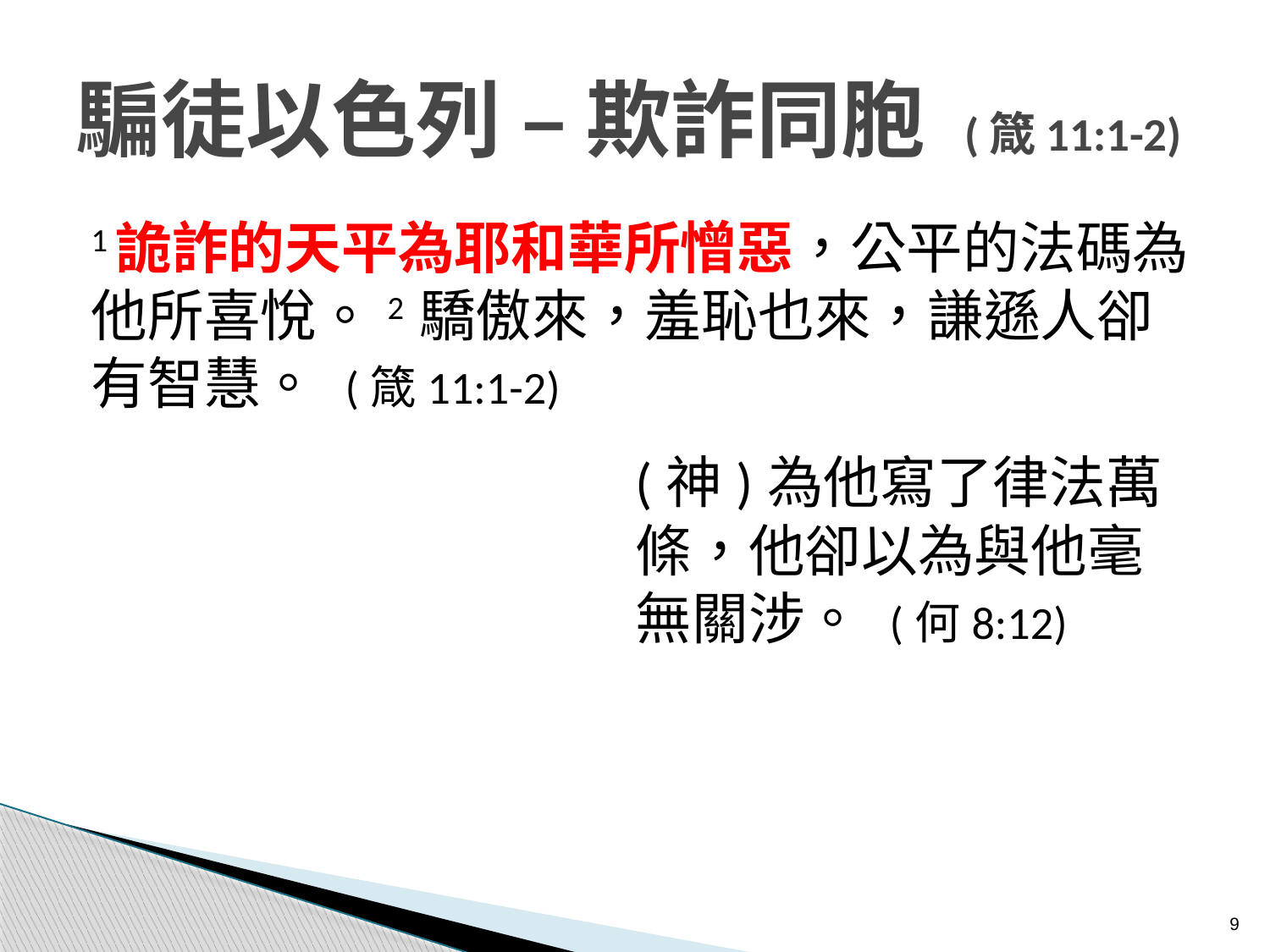

# 騙徒以色列 – 欺詐同胞 (箴11:1-2)
1詭詐的天平為耶和華所憎惡，公平的法碼為他所喜悅。2 驕傲來，羞恥也來，謙遜人卻有智慧。	(箴11:1-2)
(神)為他寫了律法萬條，他卻以為與他毫無關涉。	(何8:12)
9